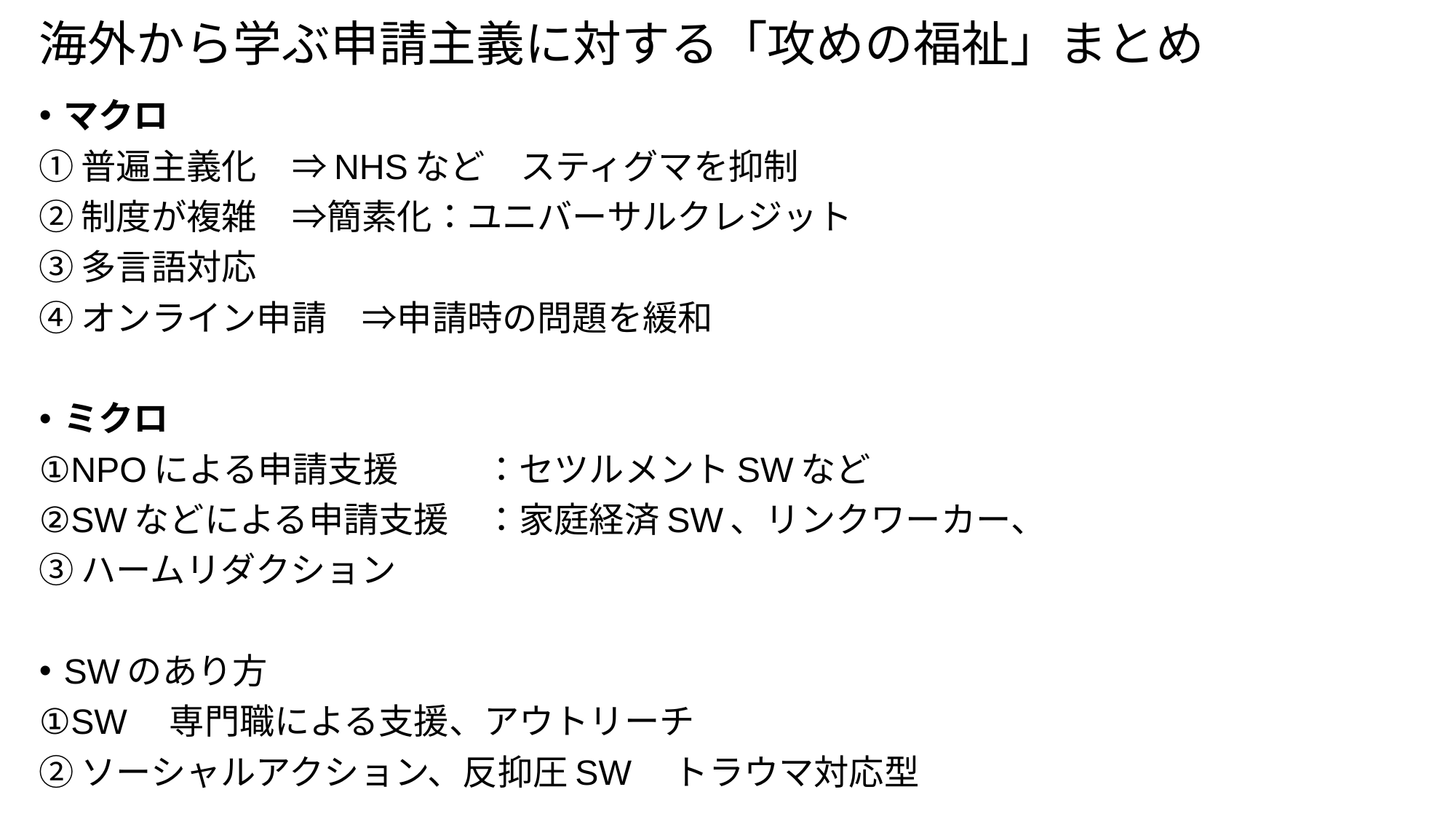

# 海外から学ぶ申請主義に対する「攻めの福祉」まとめ
マクロ
①普遍主義化　⇒NHSなど　スティグマを抑制
②制度が複雑　⇒簡素化：ユニバーサルクレジット
③多言語対応
④オンライン申請　⇒申請時の問題を緩和

ミクロ
①NPOによる申請支援　　  ：セツルメントSWなど
②SWなどによる申請支援　：家庭経済SW、リンクワーカー、
③ハームリダクション

SWのあり方
①SW　専門職による支援、アウトリーチ
②ソーシャルアクション、反抑圧SW　トラウマ対応型